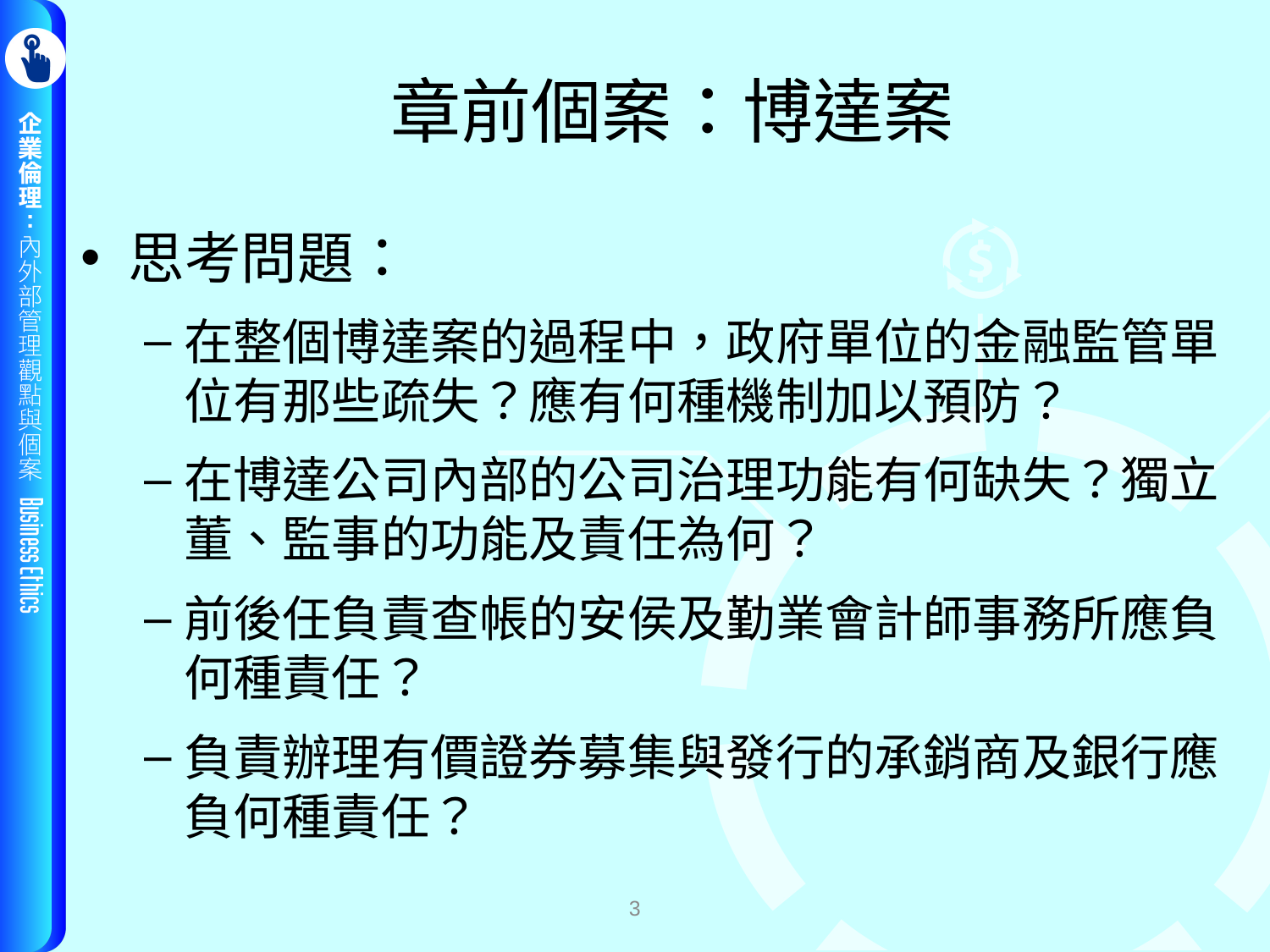

# 章前個案：博達案
思考問題：
在整個博達案的過程中，政府單位的金融監管單位有那些疏失？應有何種機制加以預防？
在博達公司內部的公司治理功能有何缺失？獨立董、監事的功能及責任為何？
前後任負責查帳的安侯及勤業會計師事務所應負何種責任？
負責辦理有價證券募集與發行的承銷商及銀行應負何種責任？
3